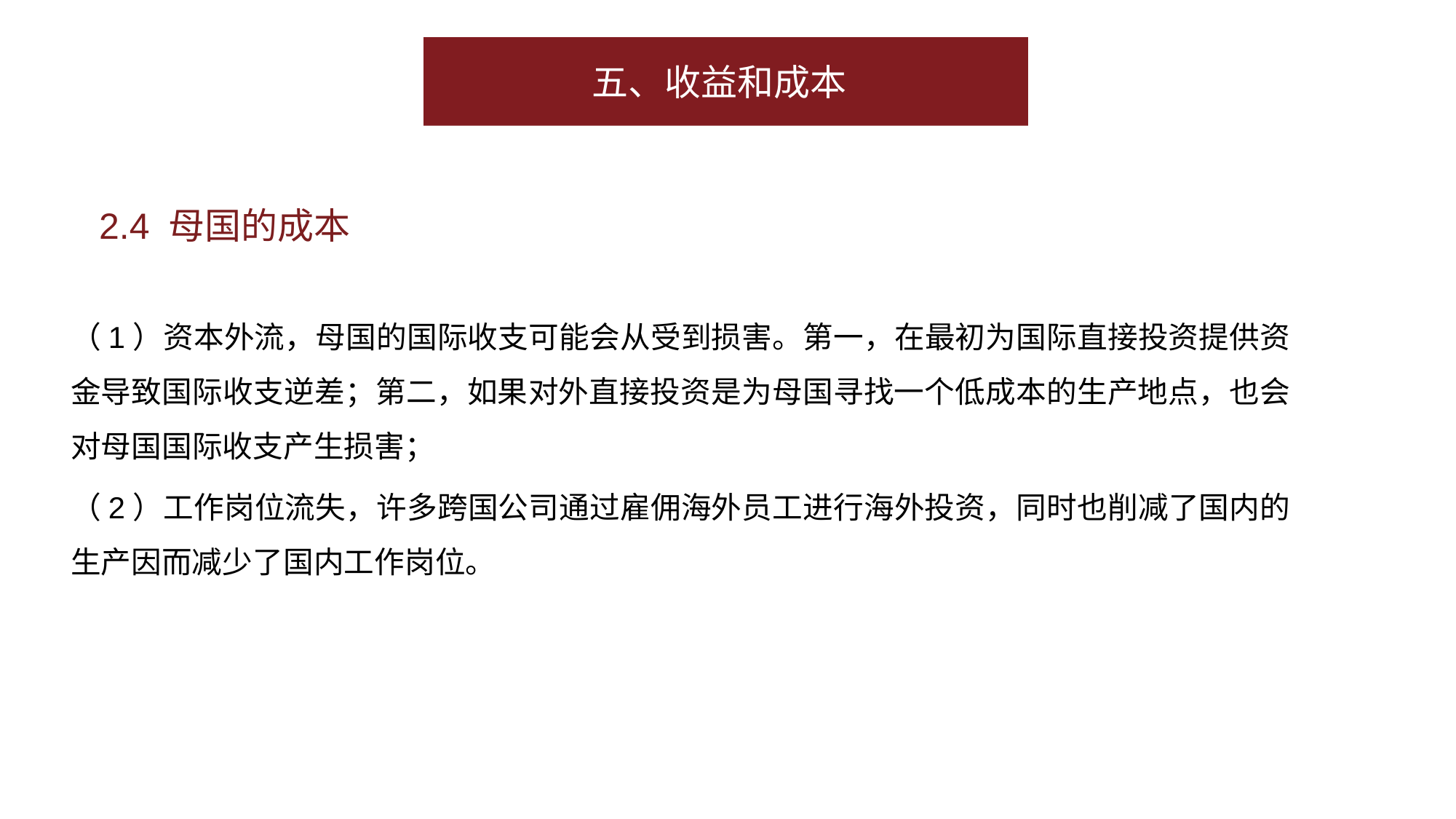

五、收益和成本
2.4 母国的成本
（1）资本外流，母国的国际收支可能会从受到损害。第一，在最初为国际直接投资提供资金导致国际收支逆差；第二，如果对外直接投资是为母国寻找一个低成本的生产地点，也会对母国国际收支产生损害；
（2）工作岗位流失，许多跨国公司通过雇佣海外员工进行海外投资，同时也削减了国内的生产因而减少了国内工作岗位。